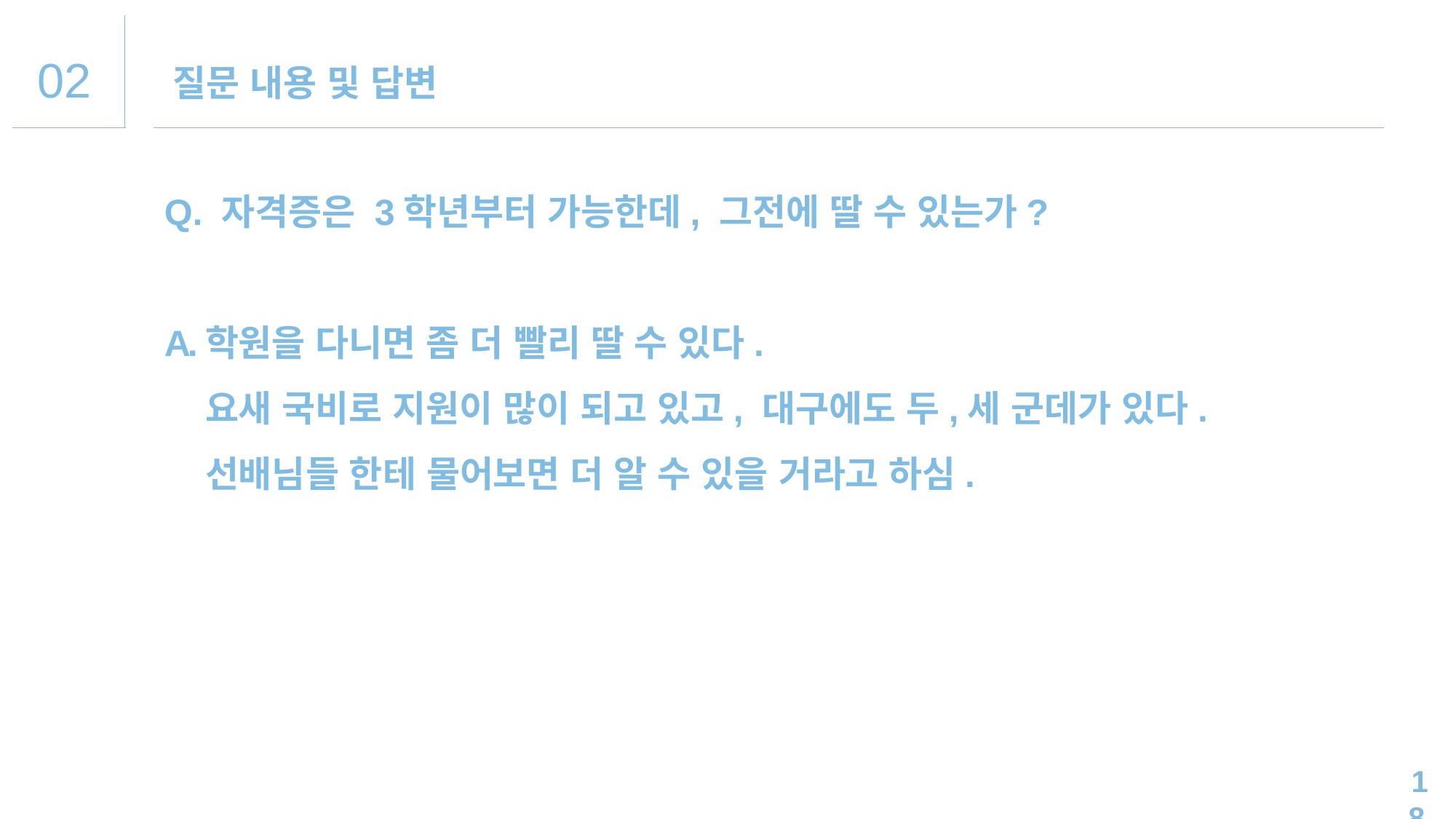

02
질문 내용 및 답변
Q. 자격증은 3학년부터 가능한데, 그전에 딸 수 있는가?

학원을 다니면 좀 더 빨리 딸 수 있다.
요새 국비로 지원이 많이 되고 있고, 대구에도 두,세 군데가 있다.
선배님들 한테 물어보면 더 알 수 있을 거라고 하심.
18